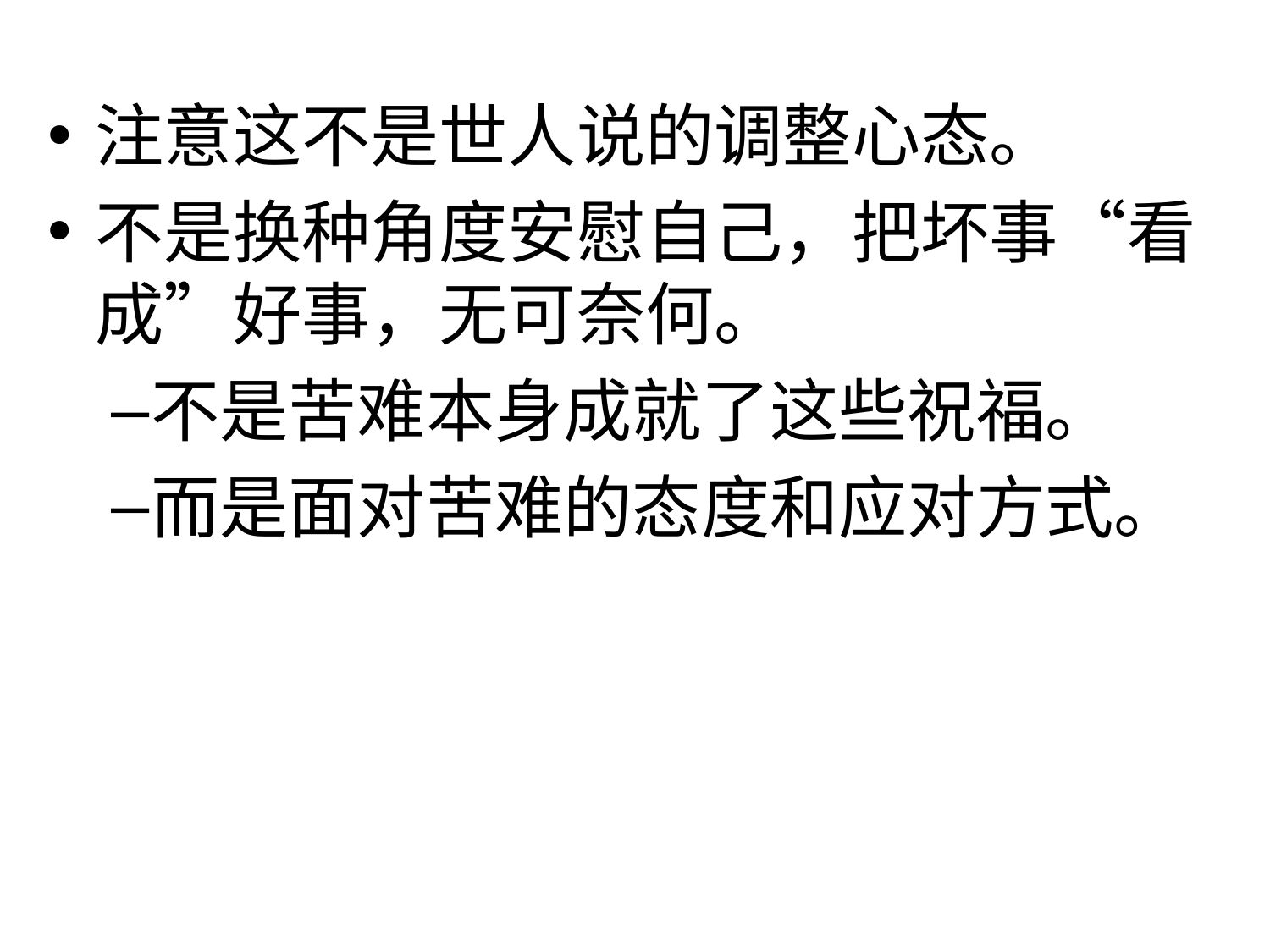

注意这不是世人说的调整心态。
不是换种角度安慰自己，把坏事“看成”好事，无可奈何。
不是苦难本身成就了这些祝福。
而是面对苦难的态度和应对方式。